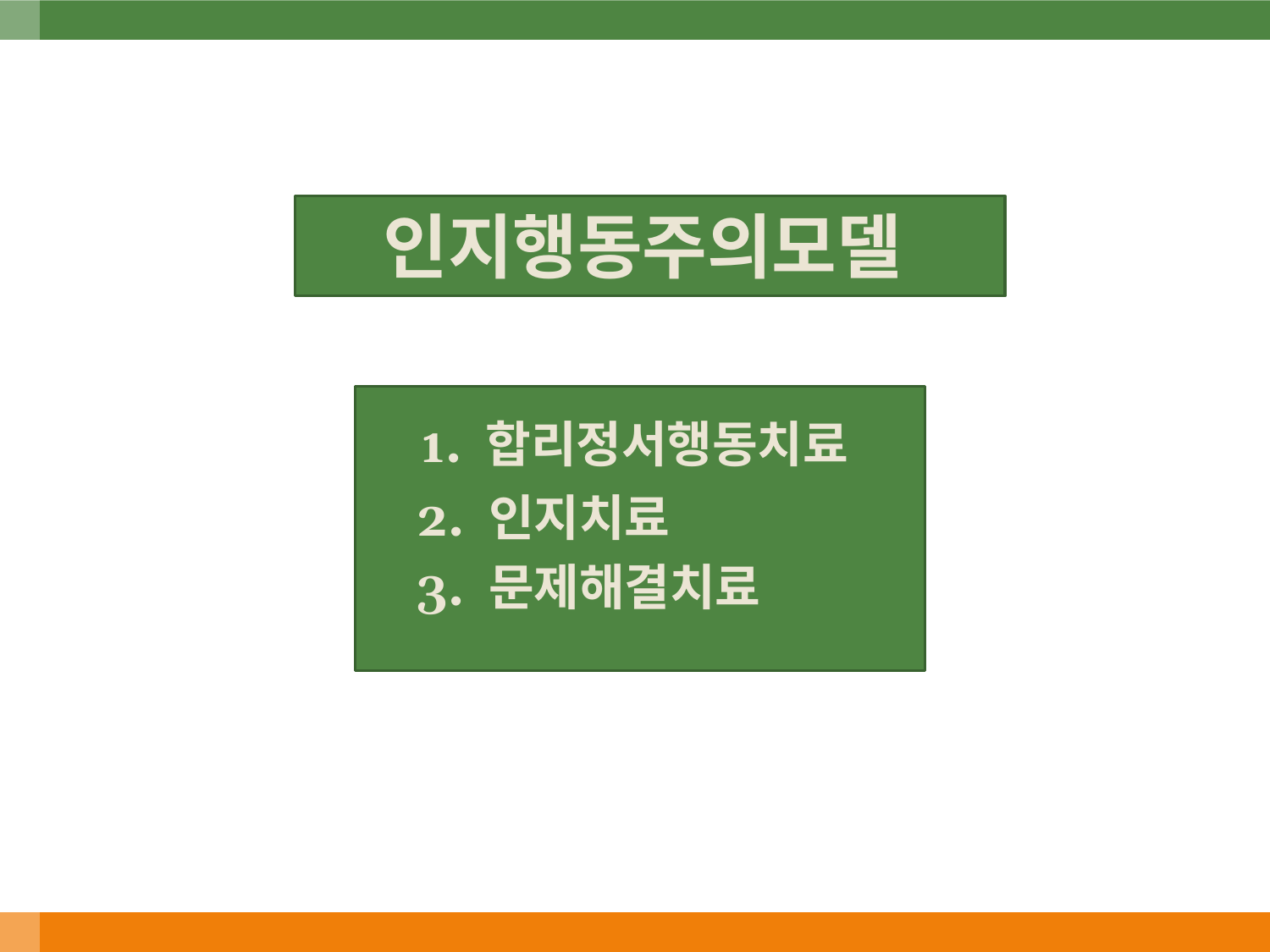

인지행동주의모델
   1. 합리정서행동치료
    2. 인지치료
    3. 문제해결치료